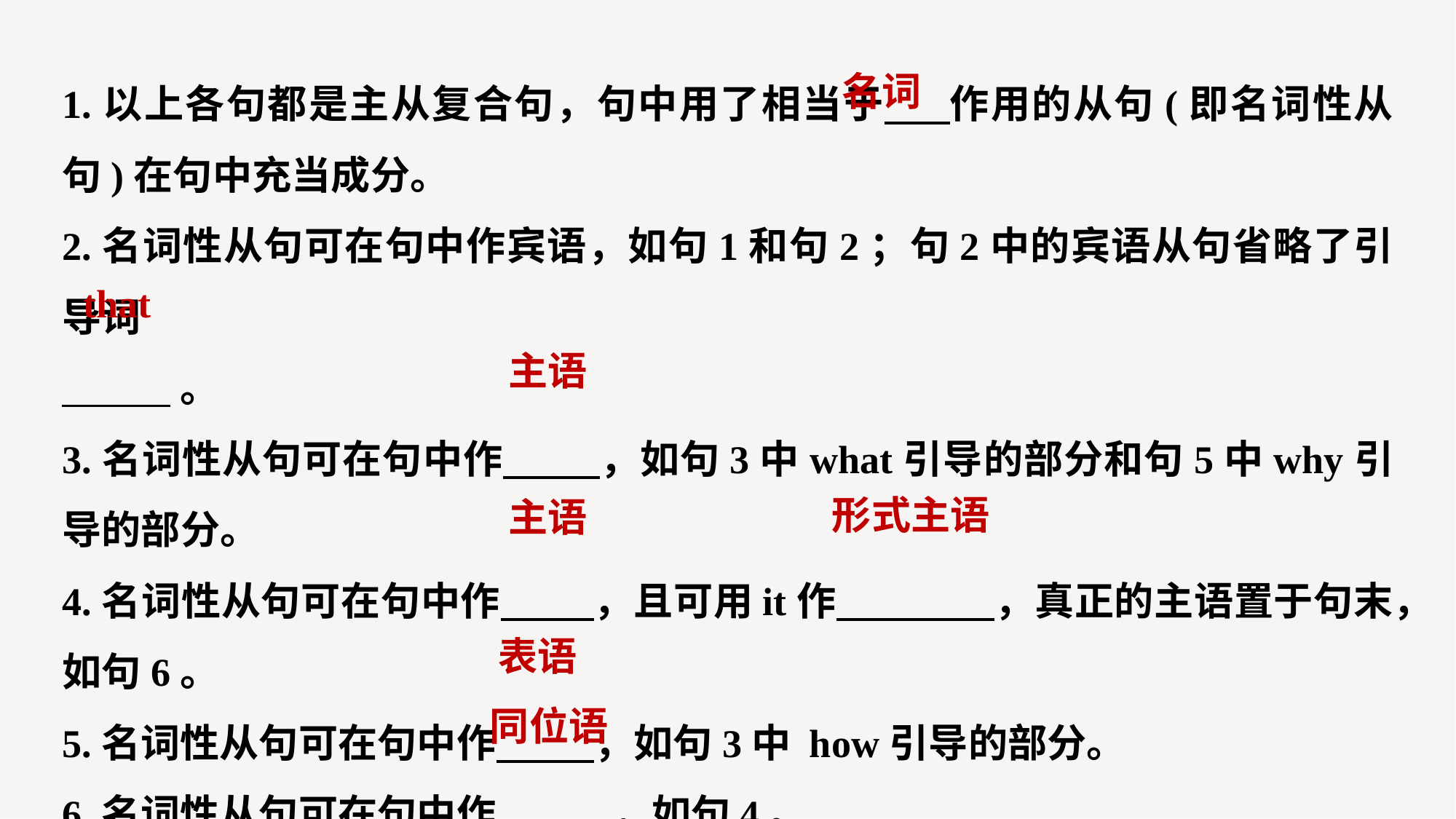

1.以上各句都是主从复合句，句中用了相当于      作用的从句(即名词性从句)在句中充当成分。
2.名词性从句可在句中作宾语，如句1和句2；句2中的宾语从句省略了引导词
           。
3.名词性从句可在句中作          ，如句3中what引导的部分和句5中why引导的部分。
4.名词性从句可在句中作          ，且可用it作                 ，真正的主语置于句末，如句6。
5.名词性从句可在句中作           ，如句3中 how引导的部分。
6.名词性从句可在句中作             ，如句4。
名词
that
主语
形式主语
主语
表语
同位语